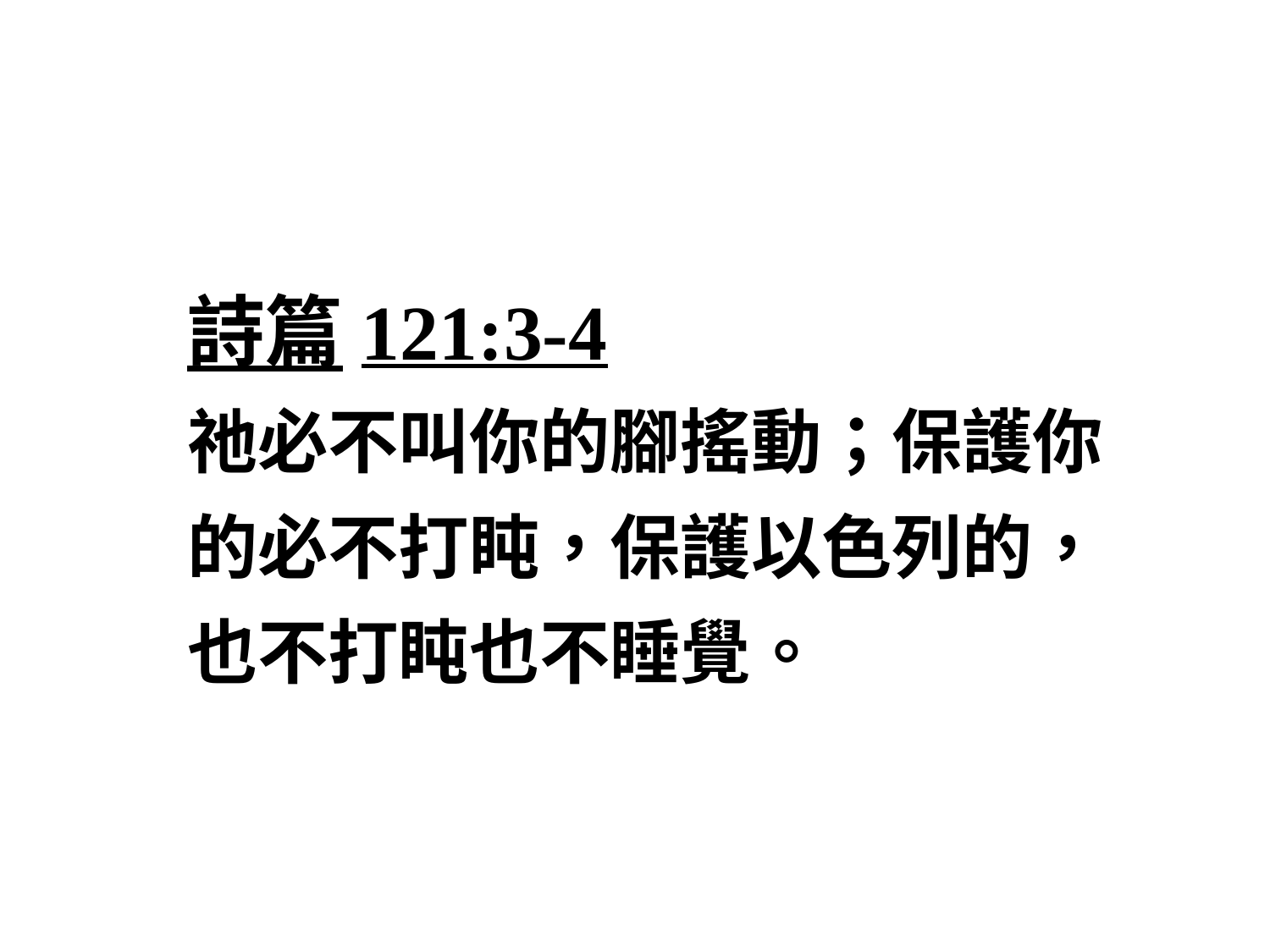

詩篇121:3-4
祂必不叫你的腳搖動；保護你的必不打盹，保護以色列的，也不打盹也不睡覺。